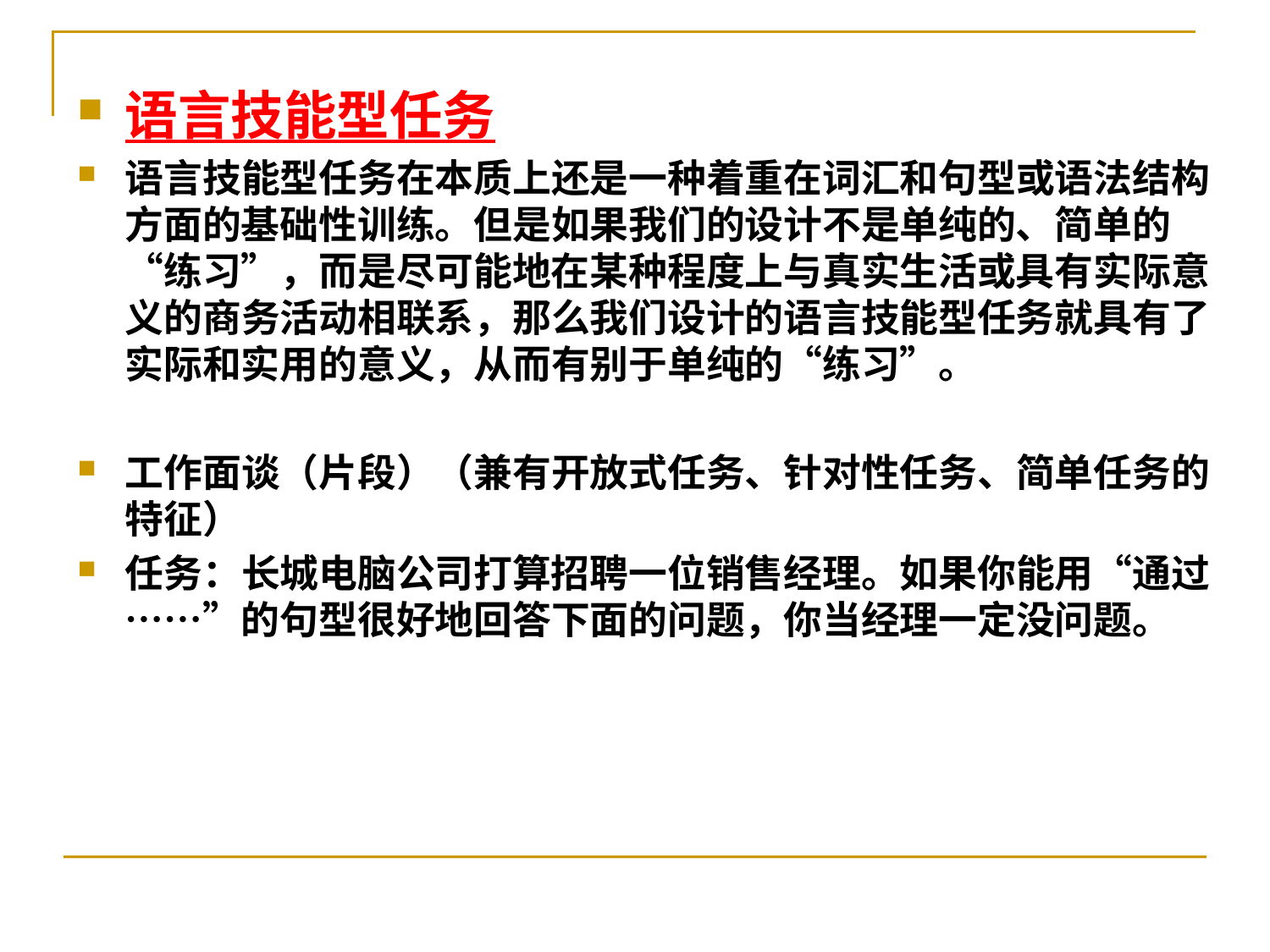

语言技能型任务
语言技能型任务在本质上还是一种着重在词汇和句型或语法结构方面的基础性训练。但是如果我们的设计不是单纯的、简单的“练习”，而是尽可能地在某种程度上与真实生活或具有实际意义的商务活动相联系，那么我们设计的语言技能型任务就具有了实际和实用的意义，从而有别于单纯的“练习”。

工作面谈（片段）（兼有开放式任务、针对性任务、简单任务的特征）
任务：长城电脑公司打算招聘一位销售经理。如果你能用“通过……”的句型很好地回答下面的问题，你当经理一定没问题。